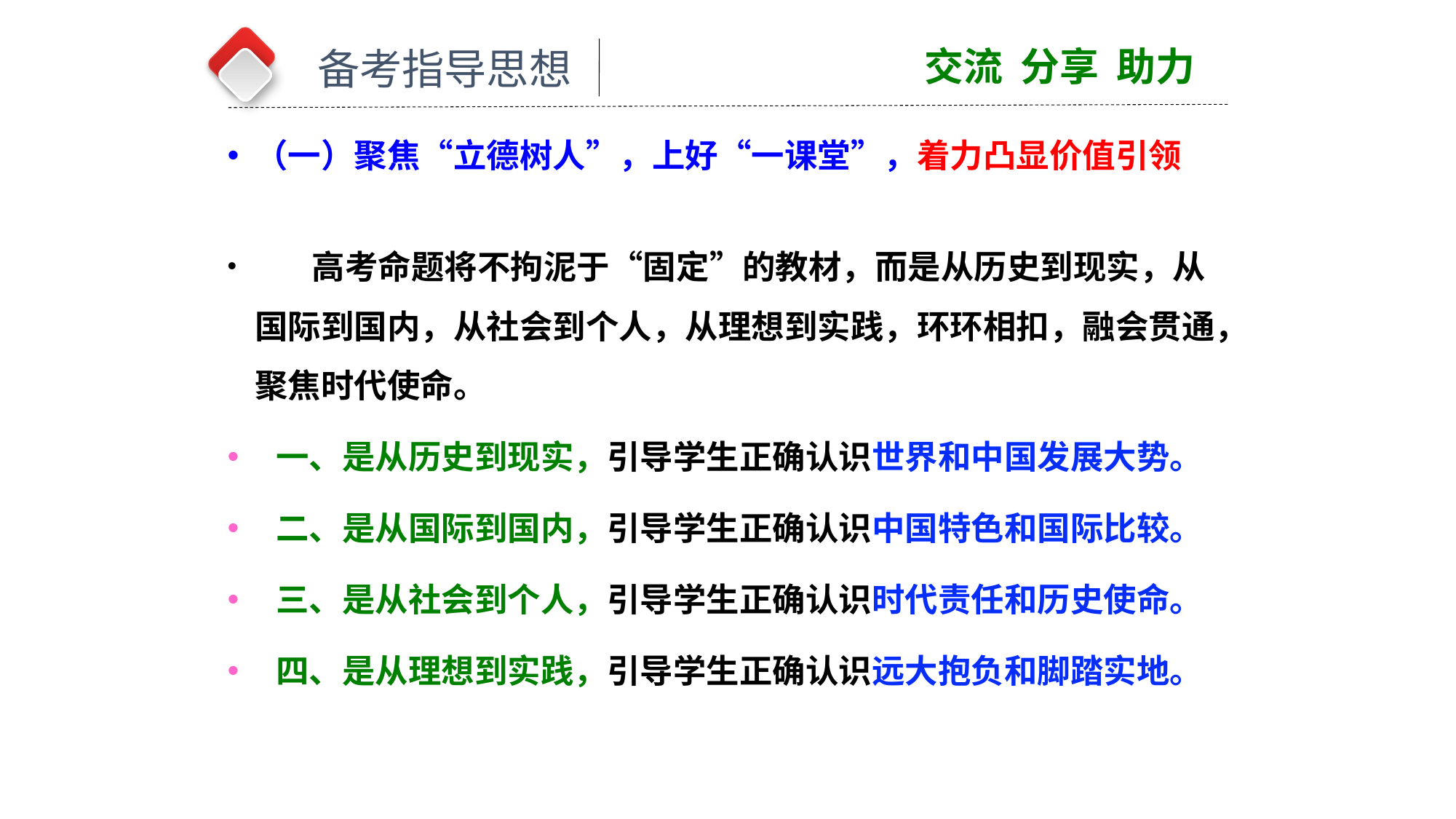

交流  分享  助力
备考指导思想

（一）聚焦“立德树人”，上好“一课堂”，着力凸显价值引领

         高考命题将不拘泥于“固定”的教材，而是从历史到现实，从国际到国内，从社会到个人，从理想到实践，环环相扣，融会贯通，聚焦时代使命。
  一、是从历史到现实，引导学生正确认识世界和中国发展大势。
  二、是从国际到国内，引导学生正确认识中国特色和国际比较。
  三、是从社会到个人，引导学生正确认识时代责任和历史使命。
  四、是从理想到实践，引导学生正确认识远大抱负和脚踏实地。